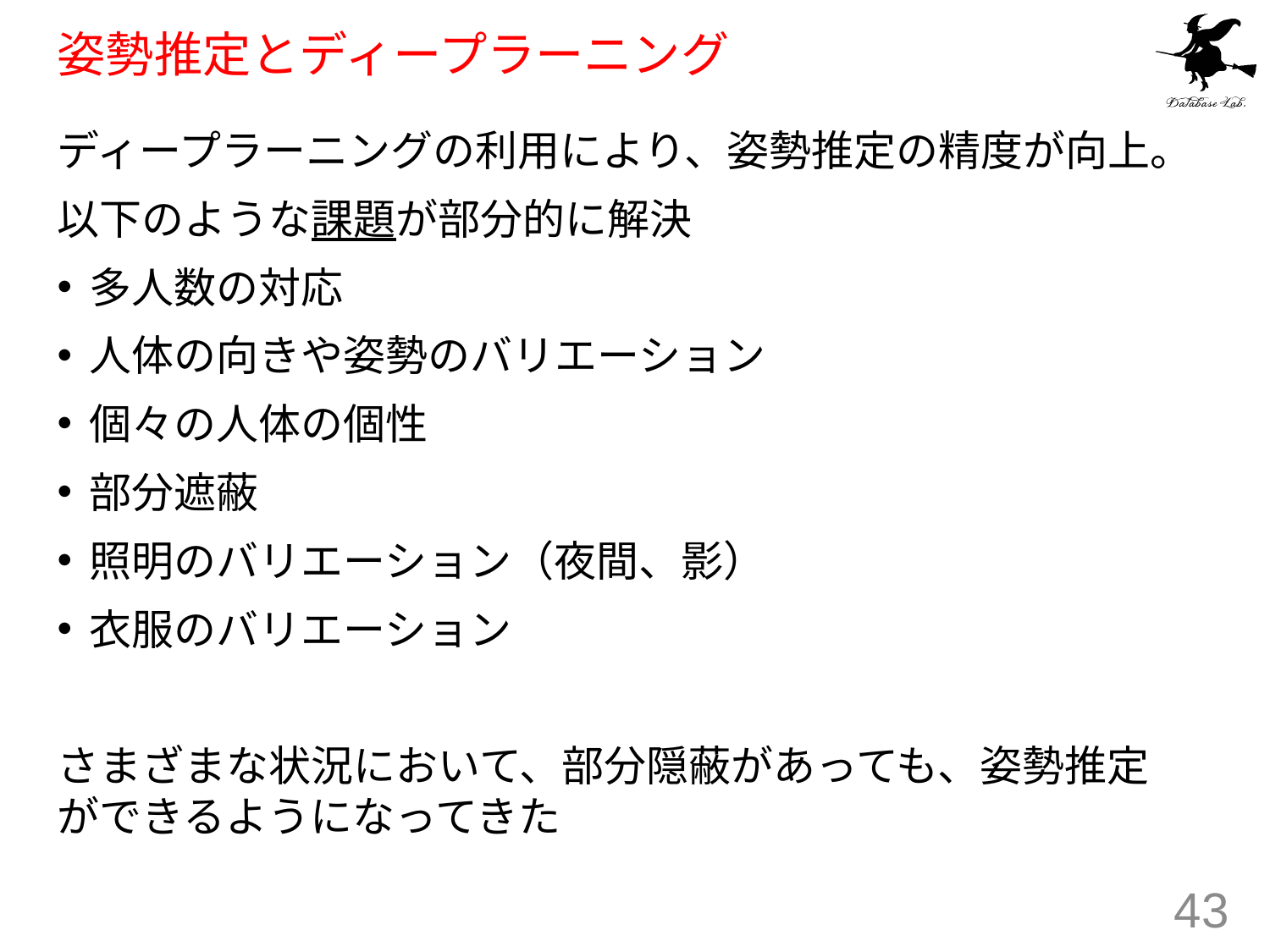

# 姿勢推定とディープラーニング
ディープラーニングの利用により、姿勢推定の精度が向上。
以下のような課題が部分的に解決
多人数の対応
人体の向きや姿勢のバリエーション
個々の人体の個性
部分遮蔽
照明のバリエーション（夜間、影）
衣服のバリエーション

さまざまな状況において、部分隠蔽があっても、姿勢推定ができるようになってきた
43